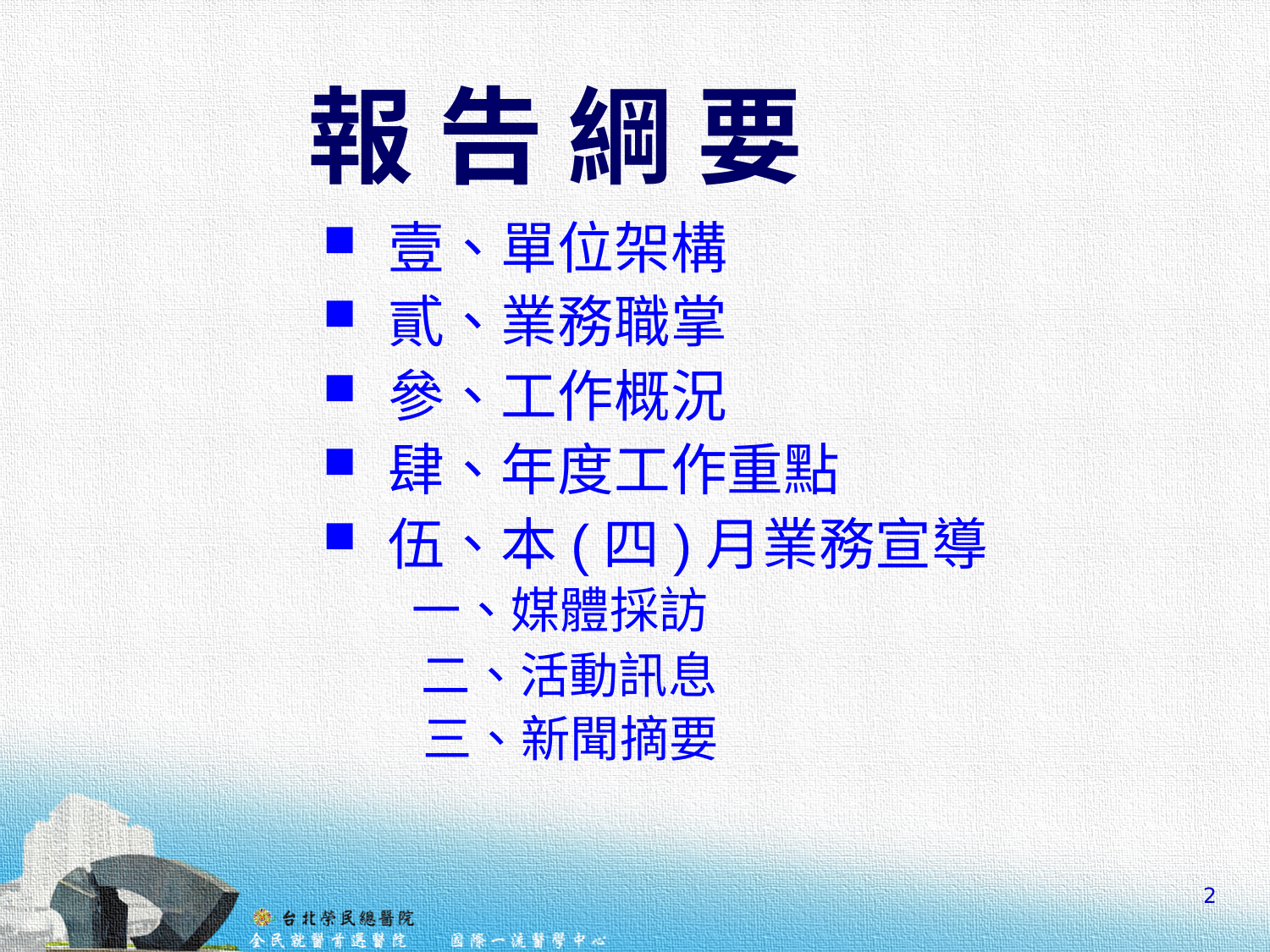

# 報 告 綱 要
壹、單位架構
貳、業務職掌
參、工作概況
肆、年度工作重點
伍、本(四)月業務宣導
　   一、媒體採訪
　　二、活動訊息
        三、新聞摘要

2